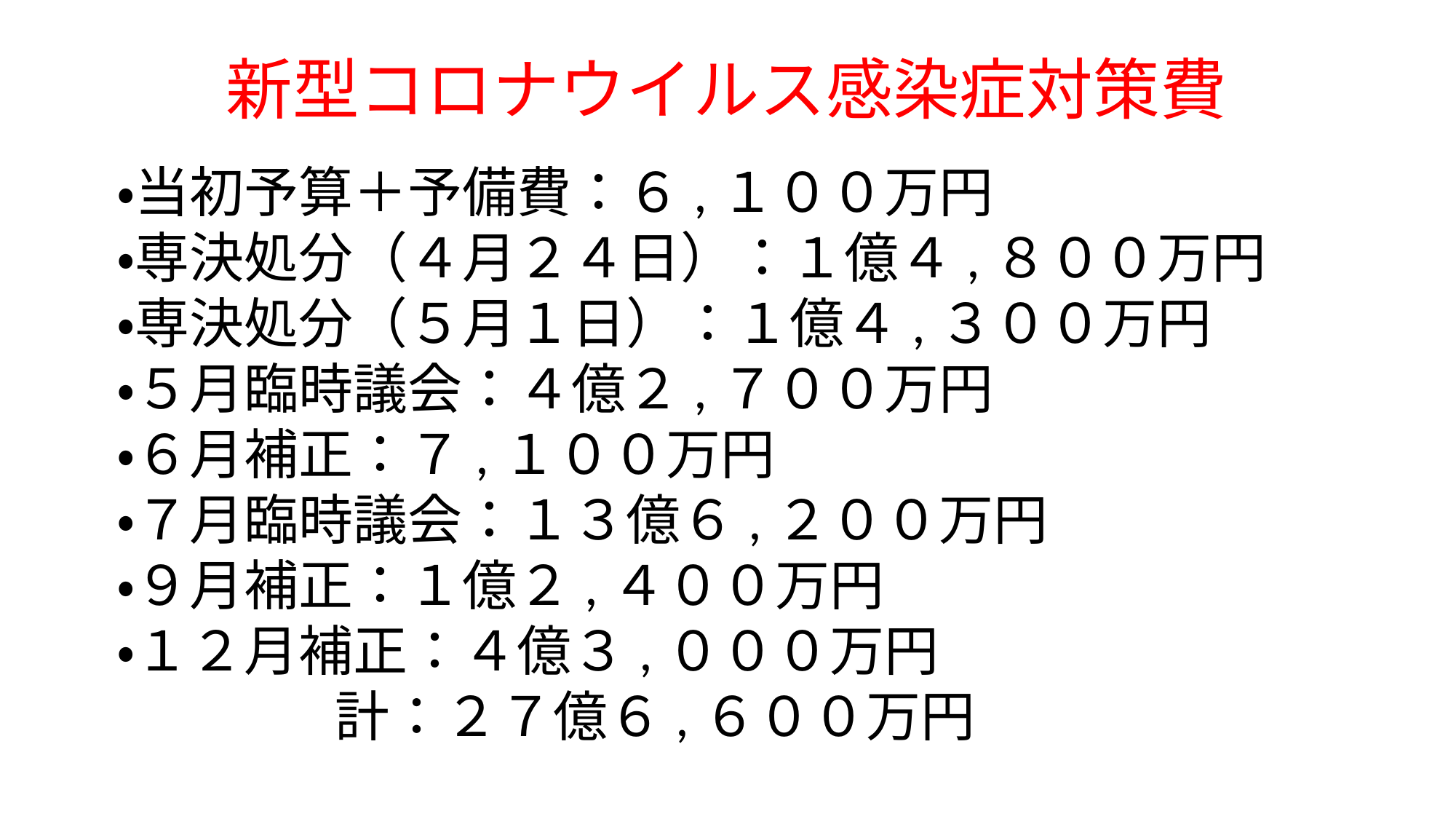

新型コロナウイルス感染症対策費
・当初予算＋予備費：６,１００万円
・専決処分（４月２４日）：１億４,８００万円
・専決処分（５月１日）：１億４,３００万円
・５月臨時議会：４億２,７００万円
・６月補正：７,１００万円
・７月臨時議会：１３億６,２００万円
・９月補正：１億２,４００万円
・１２月補正：４億３,０００万円
　　　　計：２７億６,６００万円